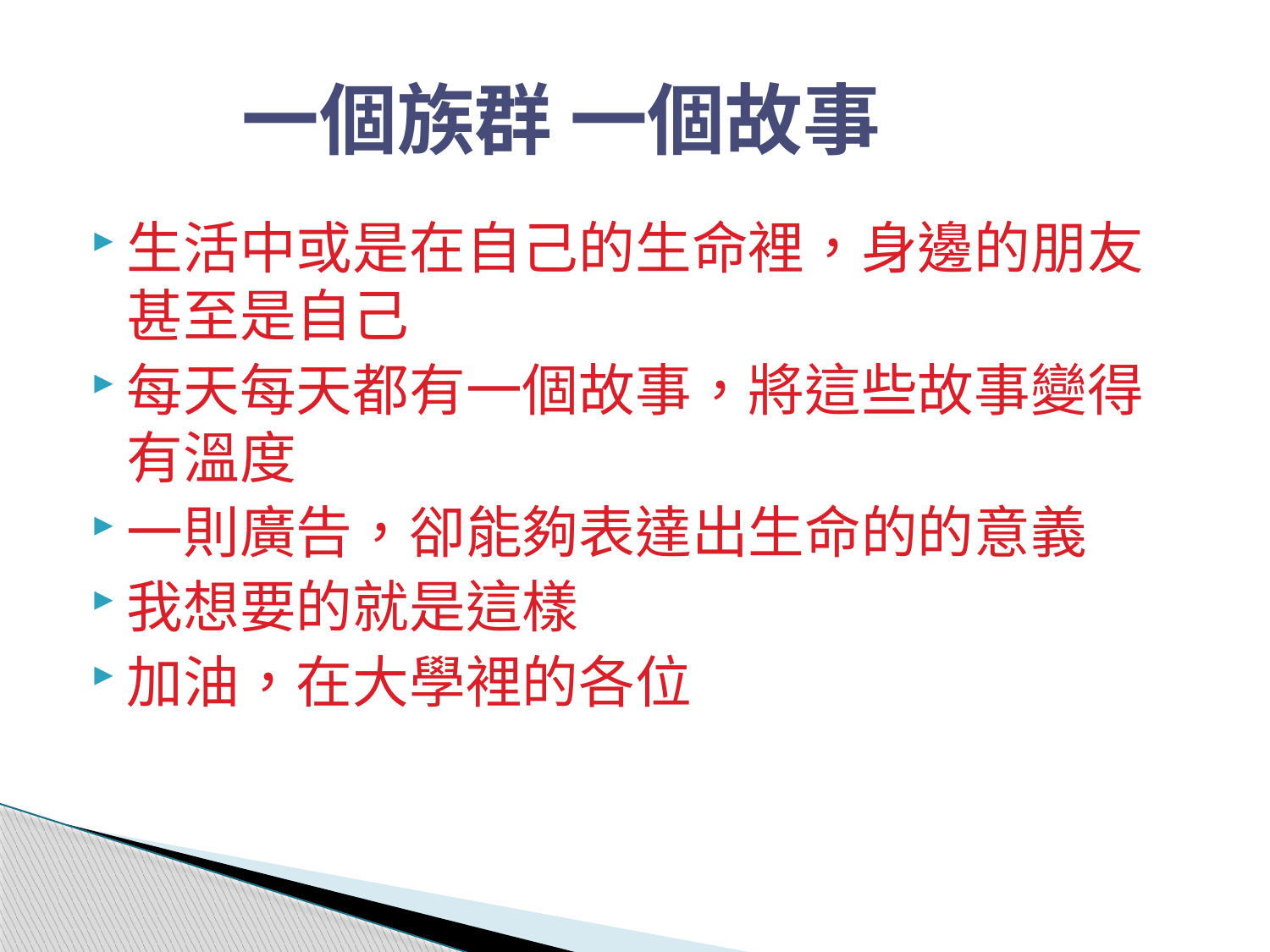

# 一個族群 一個故事
生活中或是在自己的生命裡，身邊的朋友甚至是自己
每天每天都有一個故事，將這些故事變得有溫度
一則廣告，卻能夠表達出生命的的意義
我想要的就是這樣
加油，在大學裡的各位